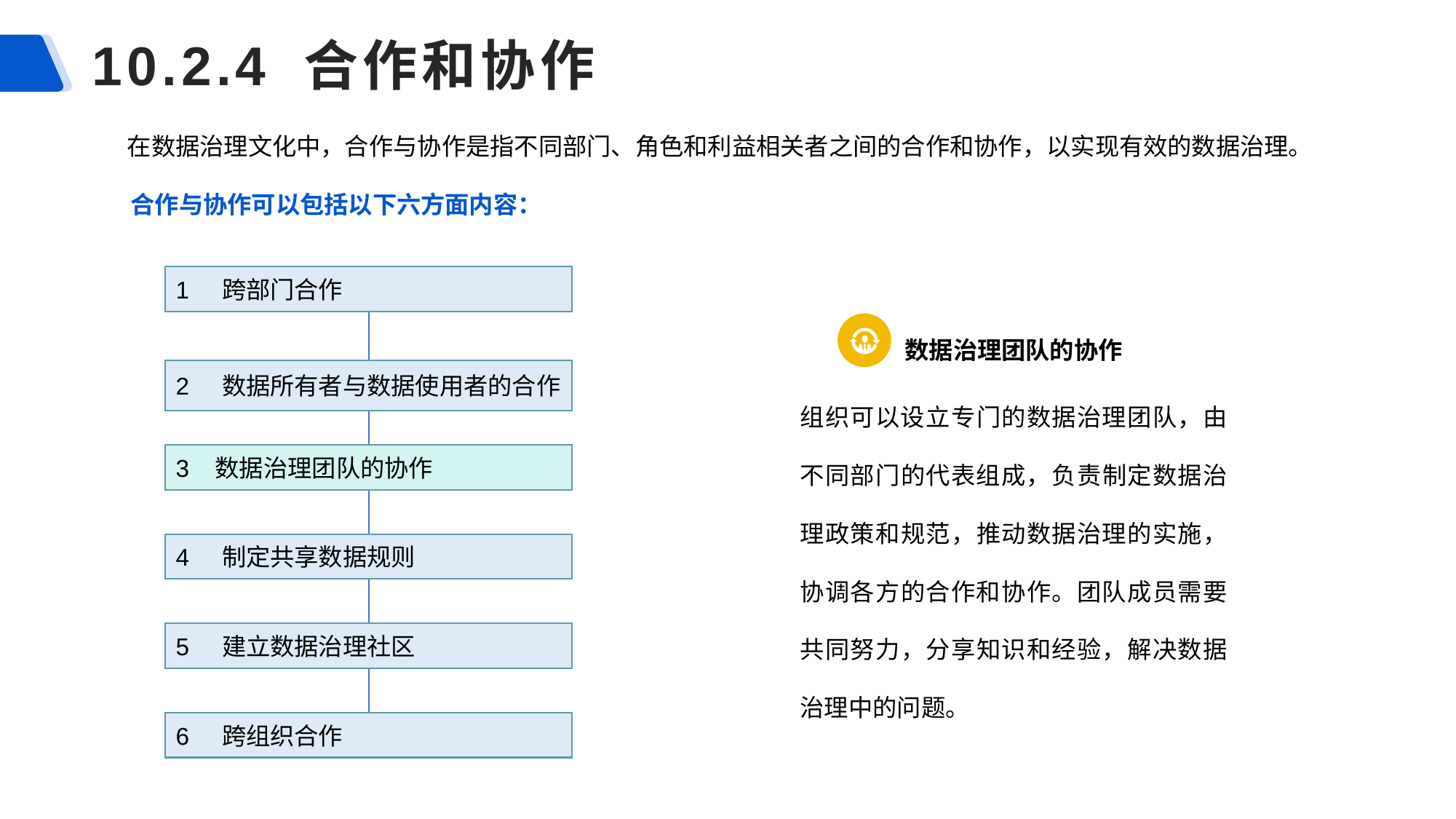

# 10.2.4 合作和协作
在数据治理文化中，合作与协作是指不同部门、角色和利益相关者之间的合作和协作，以实现有效的数据治理。
合作与协作可以包括以下六方面内容：
1    跨部门合作
数据治理团队的协作
组织可以设立专门的数据治理团队，由不同部门的代表组成，负责制定数据治理政策和规范，推动数据治理的实施，协调各方的合作和协作。团队成员需要共同努力，分享知识和经验，解决数据治理中的问题。

2    数据所有者与数据使用者的合作
3   数据治理团队的协作
4    制定共享数据规则
5    建立数据治理社区
6    跨组织合作